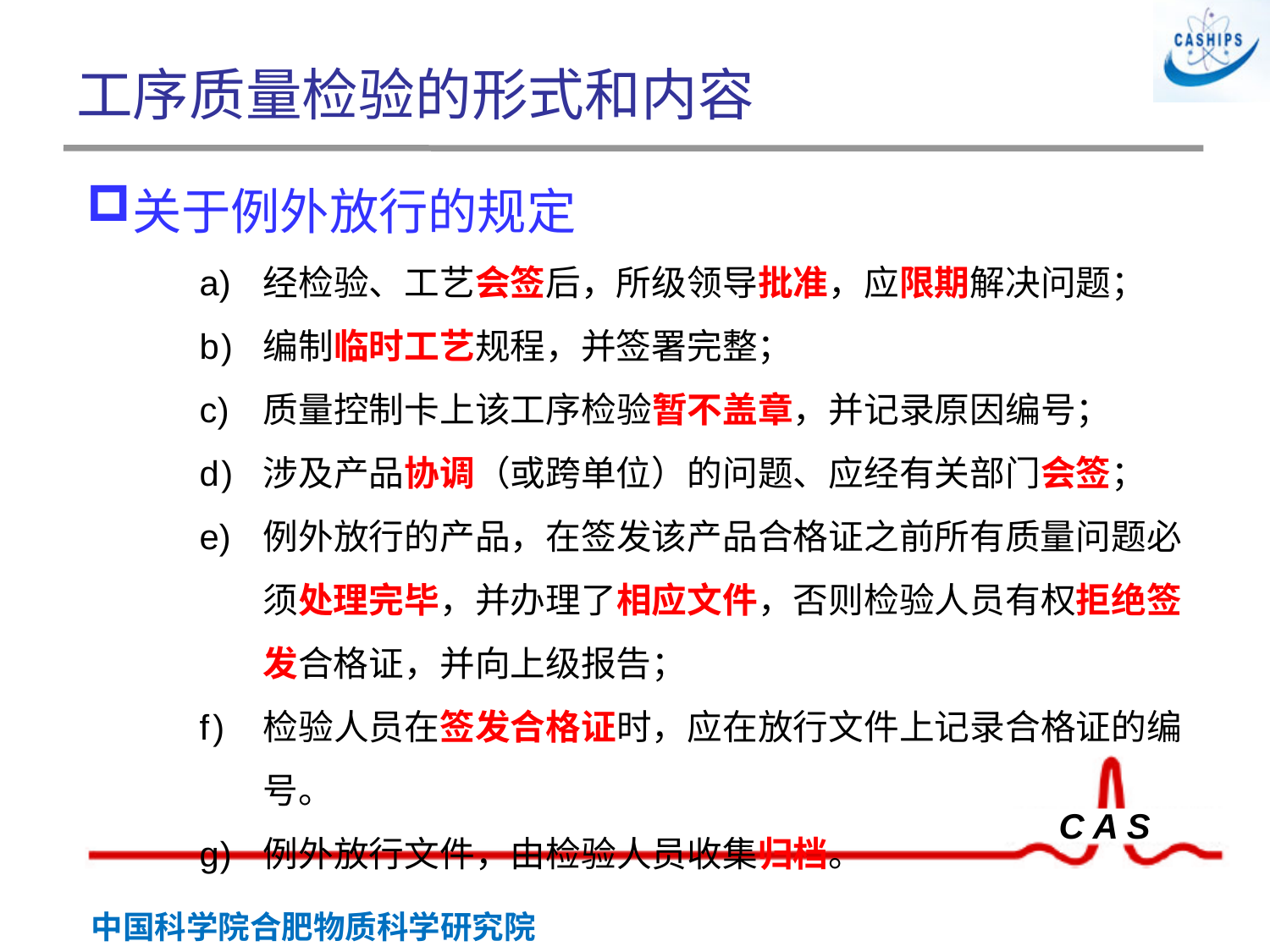

# 工序质量检验的形式和内容
关于例外放行的规定
经检验、工艺会签后，所级领导批准，应限期解决问题；
编制临时工艺规程，并签署完整；
质量控制卡上该工序检验暂不盖章，并记录原因编号；
涉及产品协调（或跨单位）的问题、应经有关部门会签；
例外放行的产品，在签发该产品合格证之前所有质量问题必须处理完毕，并办理了相应文件，否则检验人员有权拒绝签发合格证，并向上级报告；
检验人员在签发合格证时，应在放行文件上记录合格证的编号。
例外放行文件，由检验人员收集归档。

  胶印章
钢印章
封印章